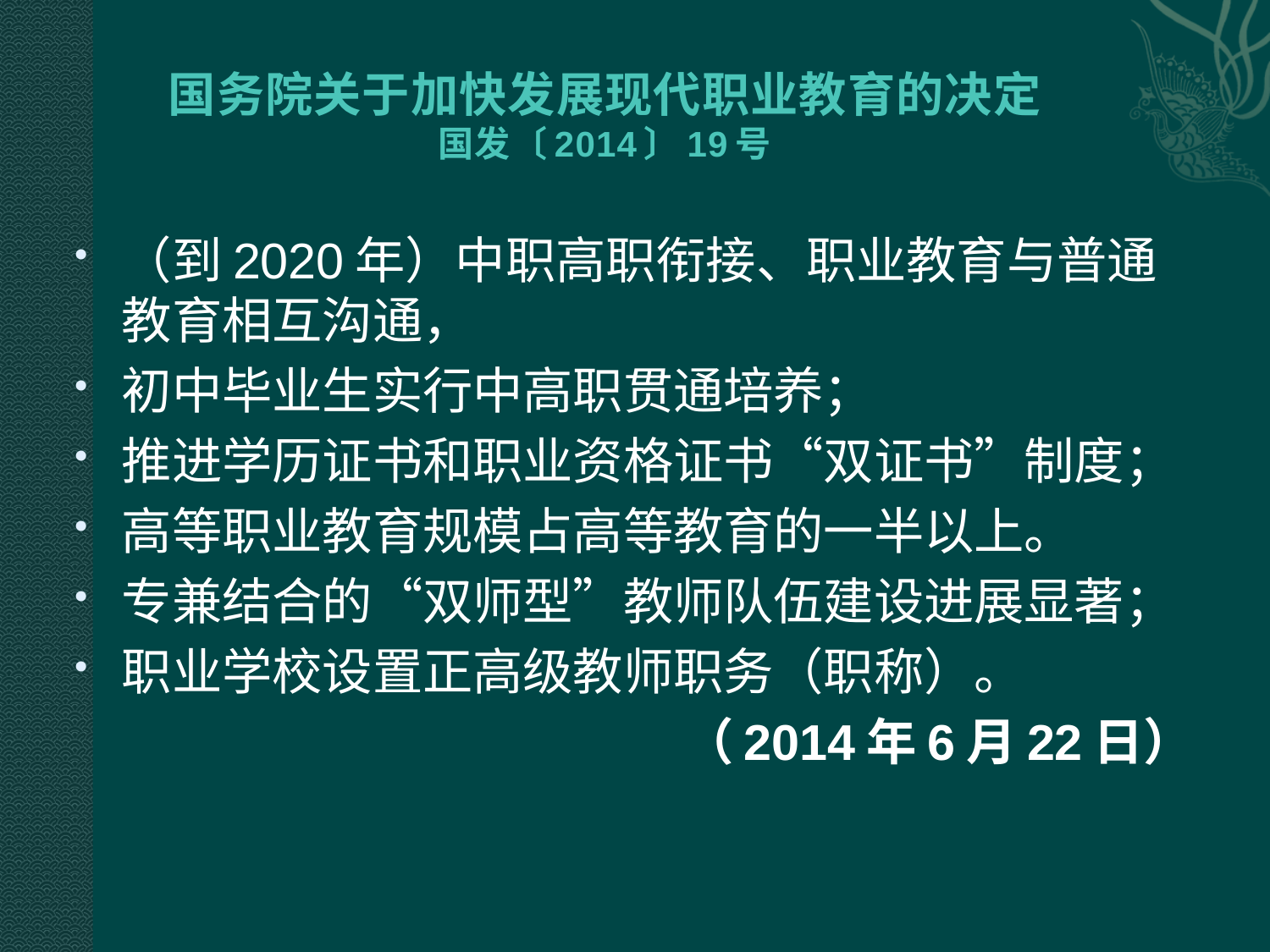

# 国务院关于加快发展现代职业教育的决定 国发〔2014〕19号
（到2020年）中职高职衔接、职业教育与普通教育相互沟通，
初中毕业生实行中高职贯通培养；
推进学历证书和职业资格证书“双证书”制度；
高等职业教育规模占高等教育的一半以上。
专兼结合的“双师型”教师队伍建设进展显著；
职业学校设置正高级教师职务（职称）。
（2014年6月22日）